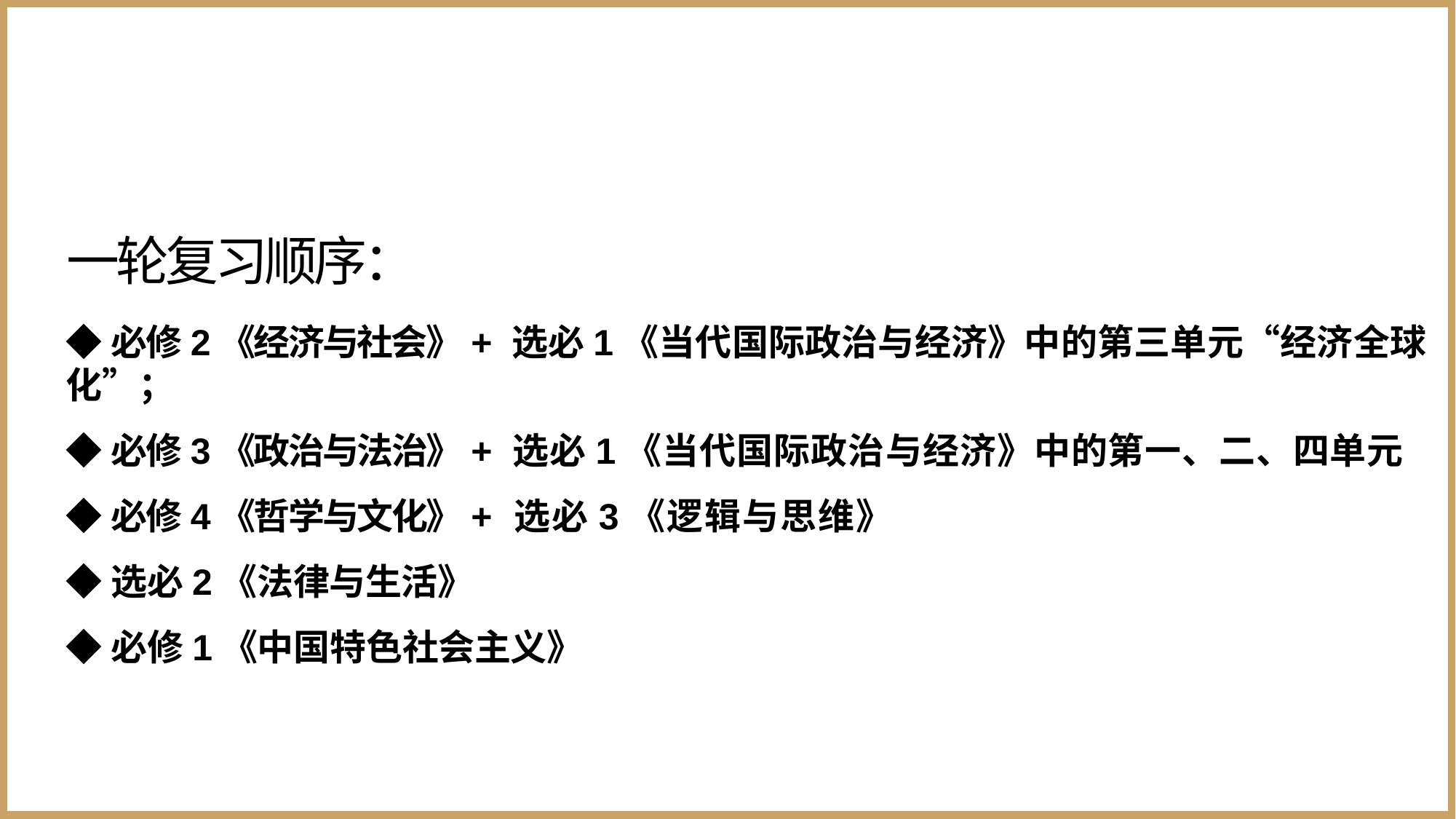

一轮复习顺序：
◆必修2《经济与社会》+ 选必1《当代国际政治与经济》中的第三单元“经济全球化”；
◆必修3《政治与法治》+ 选必1《当代国际政治与经济》中的第一、二、四单元
◆必修4《哲学与文化》+ 选必3《逻辑与思维》
◆选必2《法律与生活》

◆必修1《中国特色社会主义》